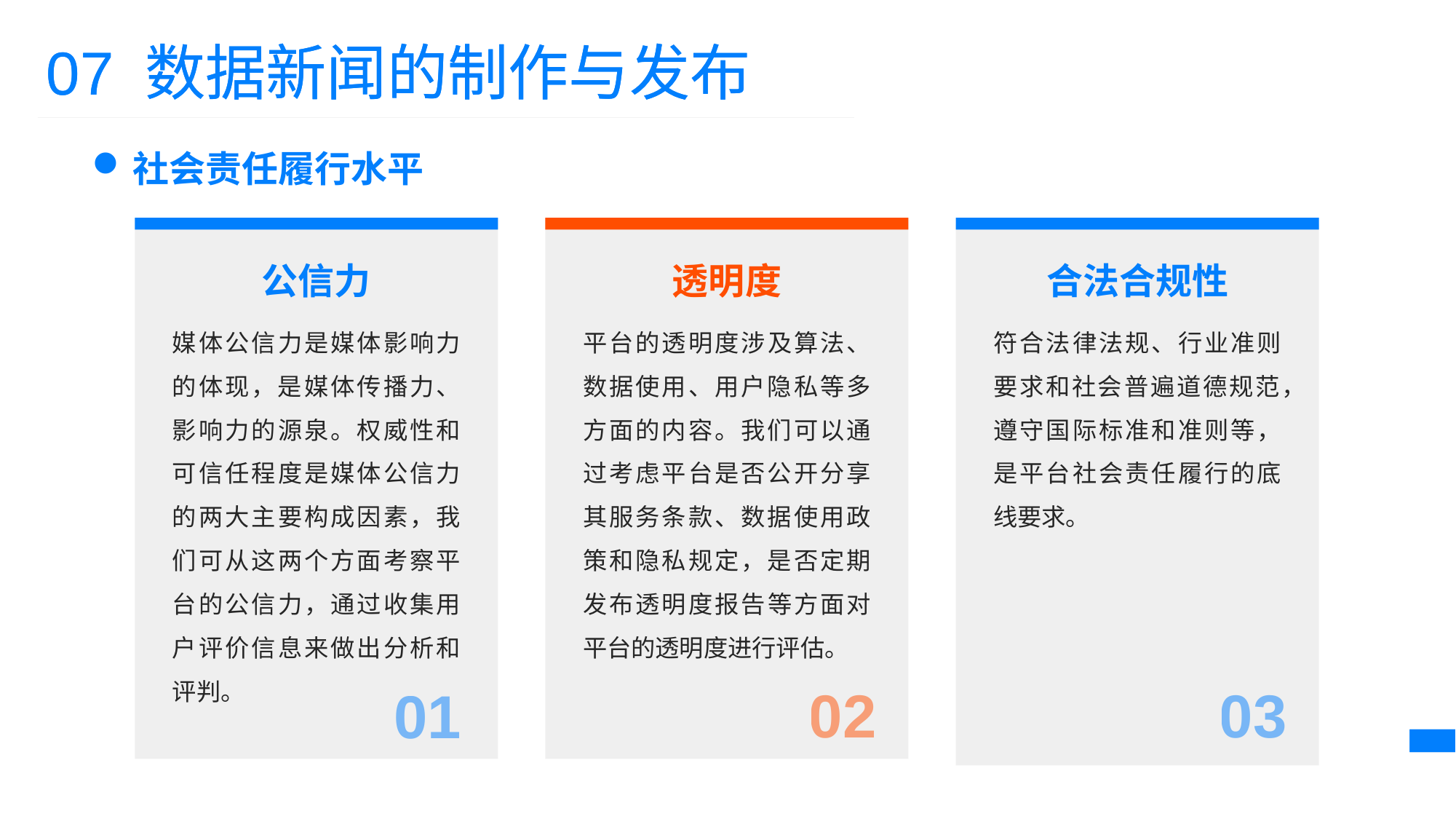

07 数据新闻的制作与发布
07 数据新闻的制作与发布
社会责任履行水平
公信力
透明度
合法合规性

媒体公信力是媒体影响力的体现，是媒体传播力、影响力的源泉。权威性和可信任程度是媒体公信力的两大主要构成因素，我们可从这两个方面考察平台的公信力，通过收集用户评价信息来做出分析和评判。
平台的透明度涉及算法、数据使用、用户隐私等多方面的内容。我们可以通过考虑平台是否公开分享其服务条款、数据使用政策和隐私规定，是否定期发布透明度报告等方面对平台的透明度进行评估。
符合法律法规、行业准则要求和社会普遍道德规范，遵守国际标准和准则等，是平台社会责任履行的底线要求。
02
03
01